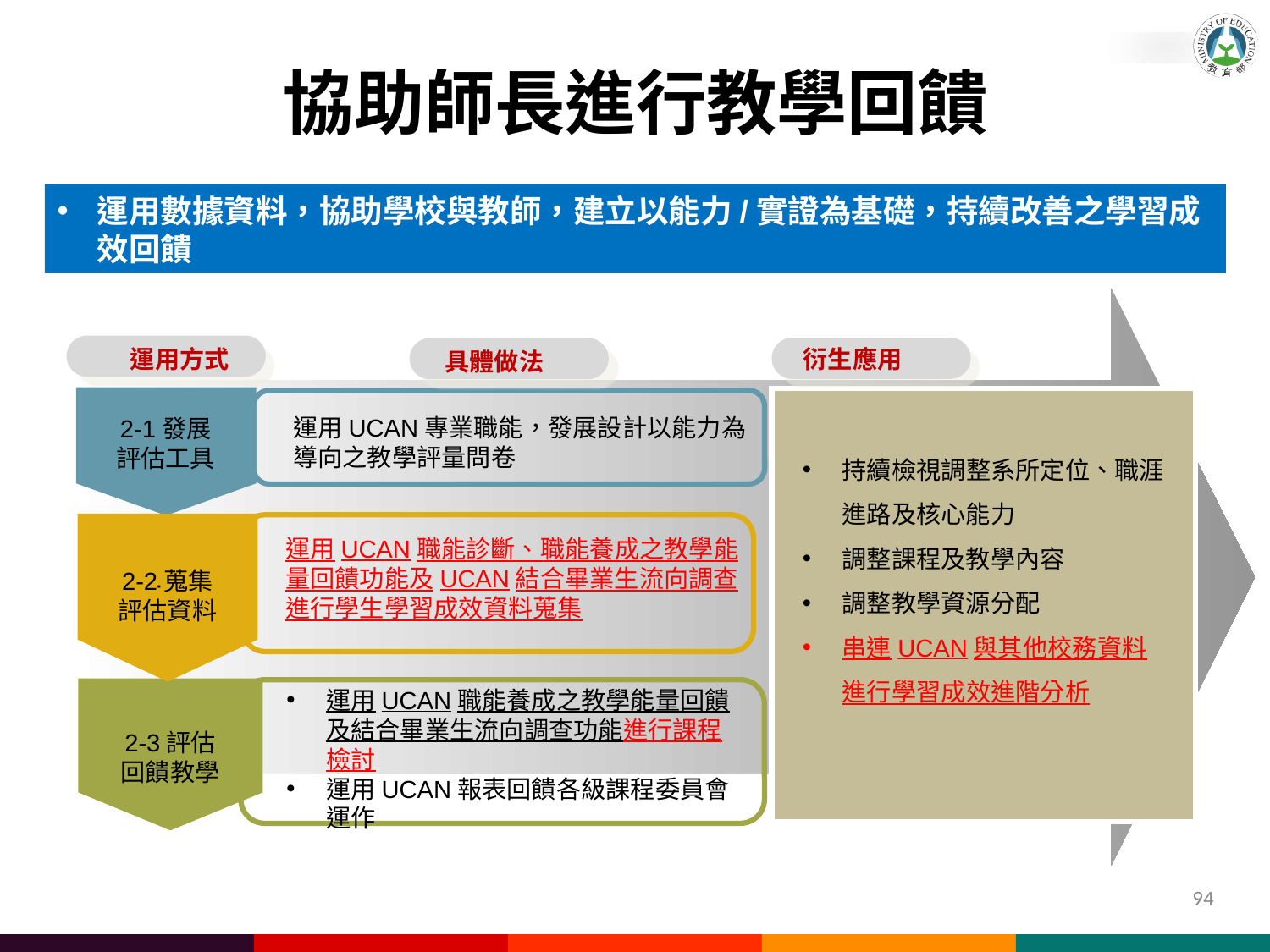

協助師長進行教學回饋
運用數據資料，協助學校與教師，建立以能力/實證為基礎，持續改善之學習成效回饋

運用方式

2-1發展
評估工具
.
2-2蒐集
評估資料

2-3評估
回饋教學
衍生應用

持續檢視調整系所定位、職涯進路及核心能力
調整課程及教學內容
調整教學資源分配
串連UCAN與其他校務資料進行學習成效進階分析

具體做法

運用UCAN專業職能，發展設計以能力為導向之教學評量問卷

運用UCAN職能診斷、職能養成之教學能量回饋功能及UCAN結合畢業生流向調查進行學生學習成效資料蒐集
運用UCAN職能養成之教學能量回饋及結合畢業生流向調查功能進行課程檢討
運用UCAN報表回饋各級課程委員會運作

94